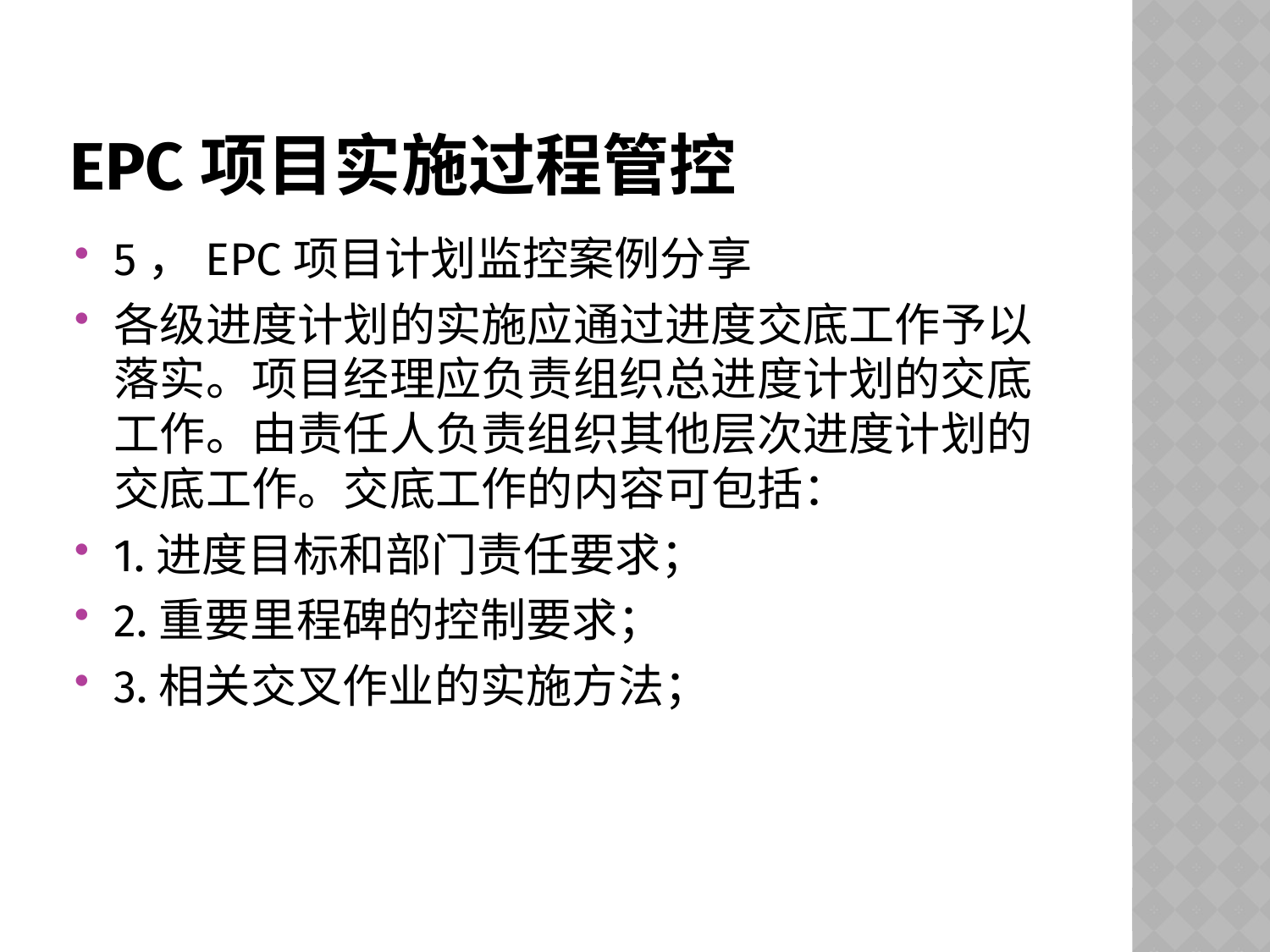

# EPC项目实施过程管控
5，EPC项目计划监控案例分享
各级进度计划的实施应通过进度交底工作予以落实。项目经理应负责组织总进度计划的交底工作。由责任人负责组织其他层次进度计划的交底工作。交底工作的内容可包括：
1.进度目标和部门责任要求；
2.重要里程碑的控制要求；
3.相关交叉作业的实施方法；